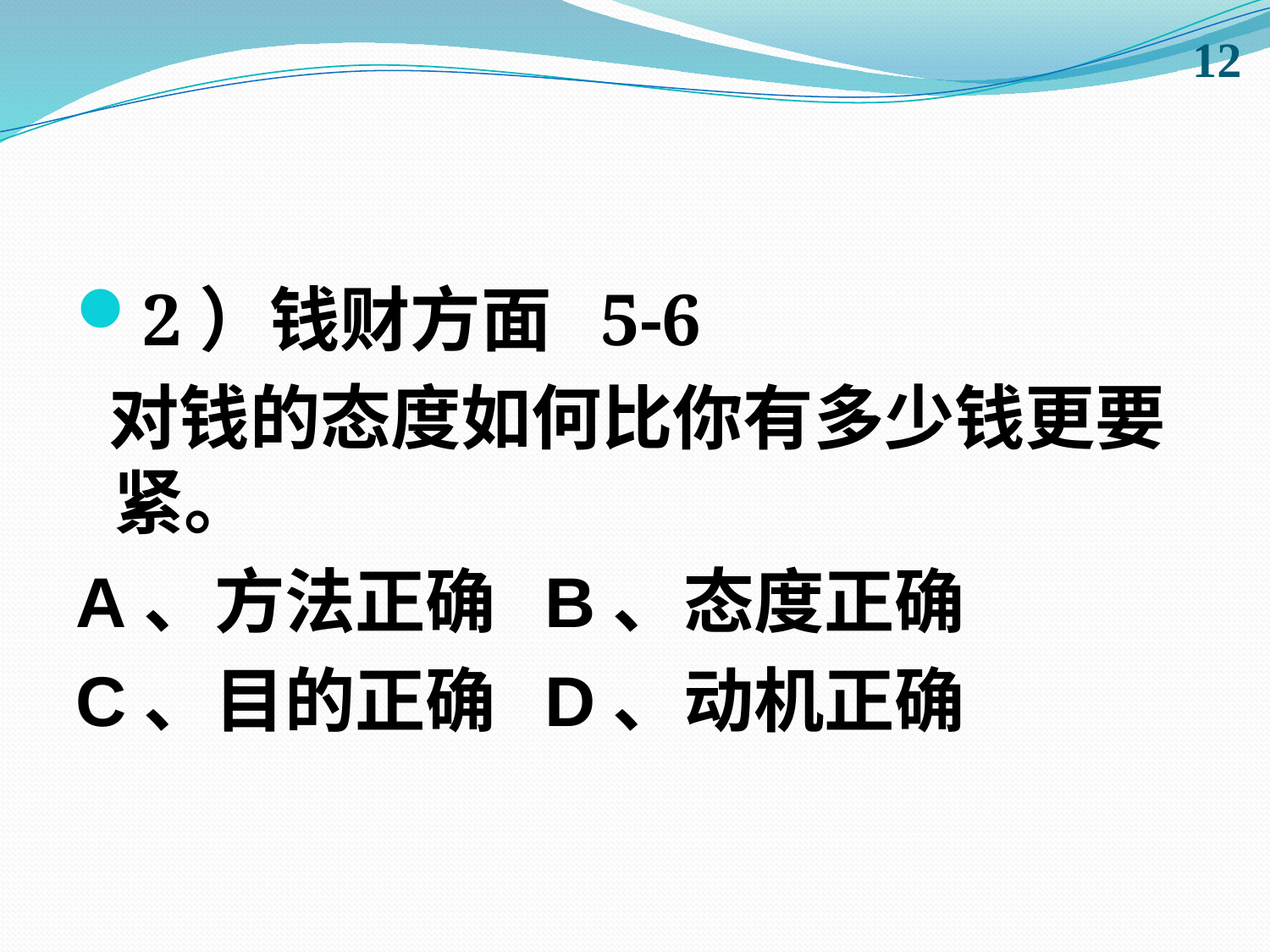

12
#
2）钱财方面  5-6
 对钱的态度如何比你有多少钱更要紧。
A、方法正确  B、态度正确
C、目的正确  D、动机正确